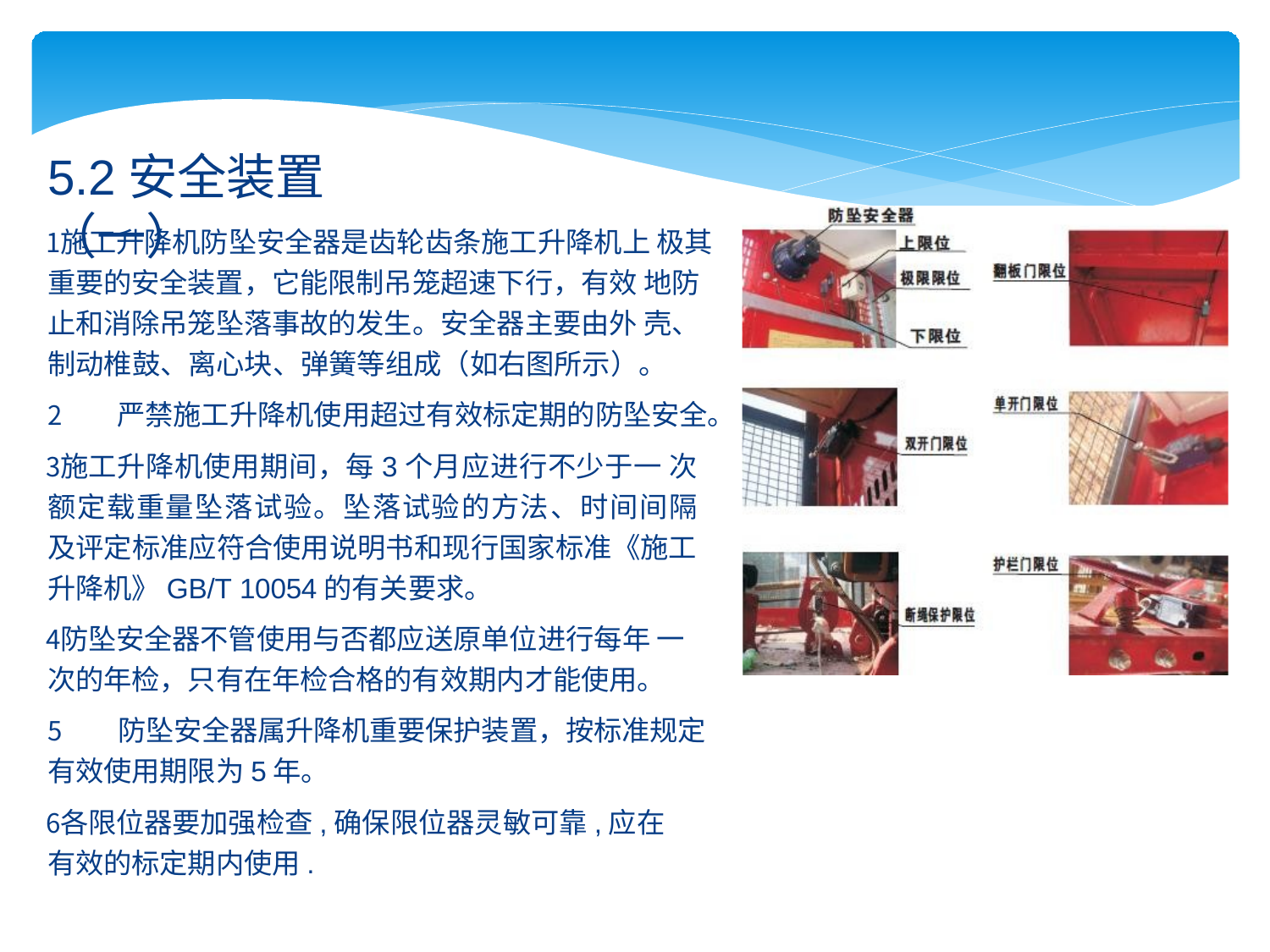

# 5.2安全装置（一）

施工升降机防坠安全器是齿轮齿条施工升降机上 极其重要的安全装置，它能限制吊笼超速下行，有效 地防止和消除吊笼坠落事故的发生。安全器主要由外 壳、制动椎鼓、离心块、弹簧等组成（如右图所示）。
严禁施工升降机使用超过有效标定期的防坠安全。
施工升降机使用期间，每3个月应进行不少于一 次额定载重量坠落试验。坠落试验的方法、时间间隔 及评定标准应符合使用说明书和现行国家标准《施工 升降机》GB/T 10054的有关要求。
防坠安全器不管使用与否都应送原单位进行每年 一次的年检，只有在年检合格的有效期内才能使用。
防坠安全器属升降机重要保护装置，按标准规定
有效使用期限为5年。
各限位器要加强检查,确保限位器灵敏可靠,应在 有效的标定期内使用.